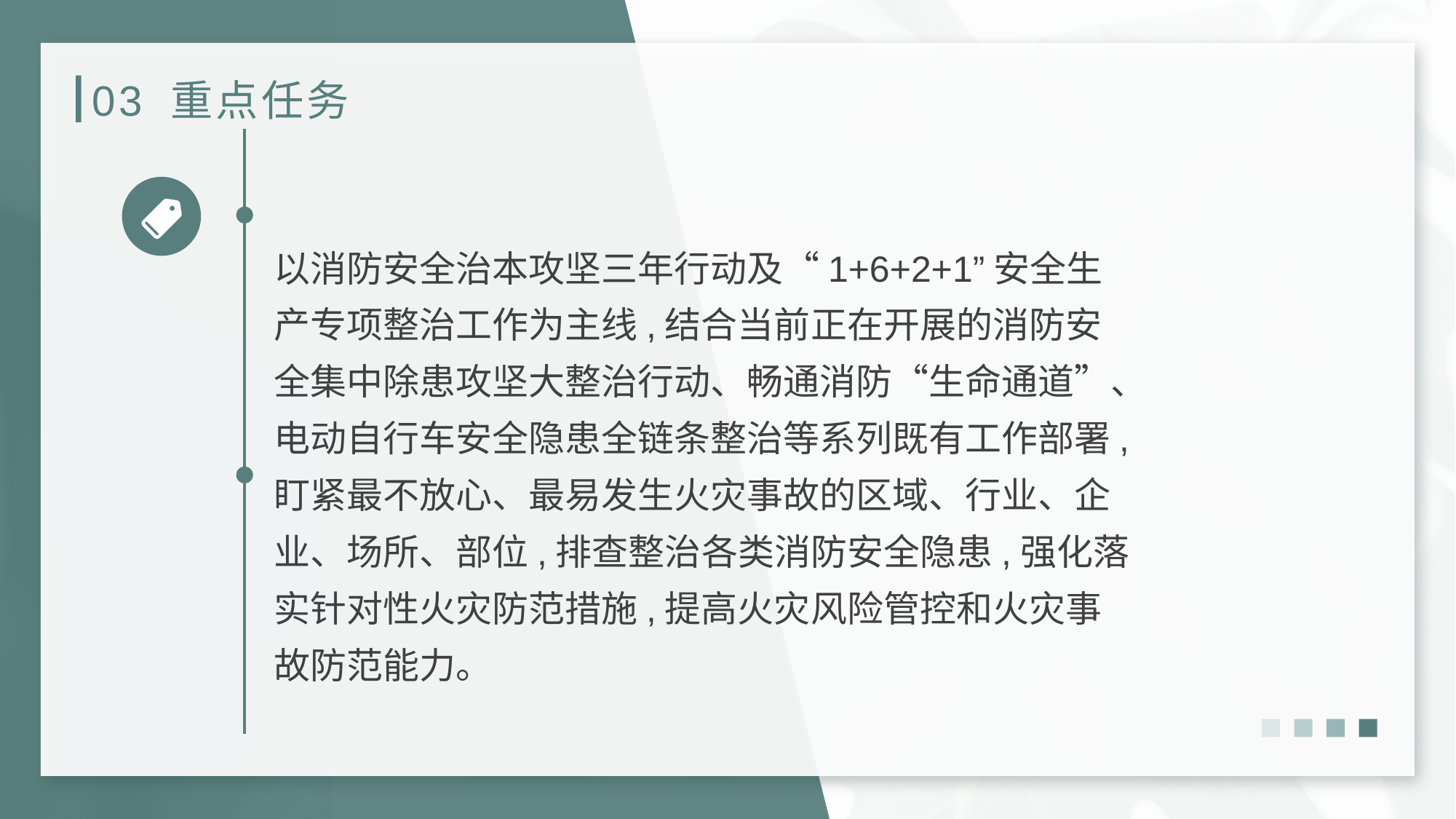

# 03 重点任务

以消防安全治本攻坚三年行动及“1+6+2+1”安全生产专项整治工作为主线,结合当前正在开展的消防安全集中除患攻坚大整治行动、畅通消防“生命通道”、电动自行车安全隐患全链条整治等系列既有工作部署,盯紧最不放心、最易发生火灾事故的区域、行业、企业、场所、部位,排查整治各类消防安全隐患,强化落实针对性火灾防范措施,提高火灾风险管控和火灾事故防范能力。